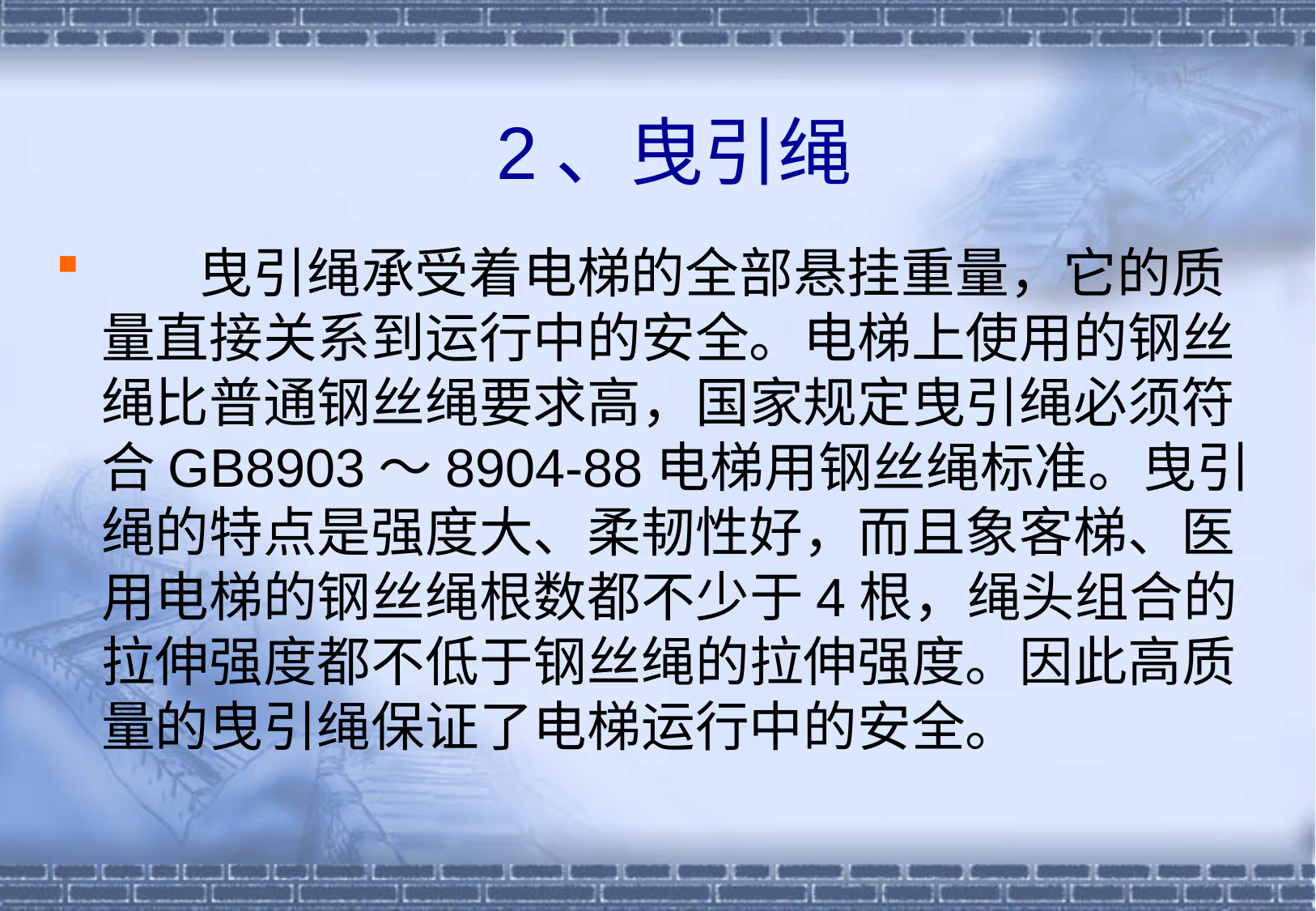

# 2、曳引绳
       曳引绳承受着电梯的全部悬挂重量，它的质量直接关系到运行中的安全。电梯上使用的钢丝绳比普通钢丝绳要求高，国家规定曳引绳必须符合GB8903～8904-88电梯用钢丝绳标准。曳引绳的特点是强度大、柔韧性好，而且象客梯、医用电梯的钢丝绳根数都不少于4根，绳头组合的拉伸强度都不低于钢丝绳的拉伸强度。因此高质量的曳引绳保证了电梯运行中的安全。